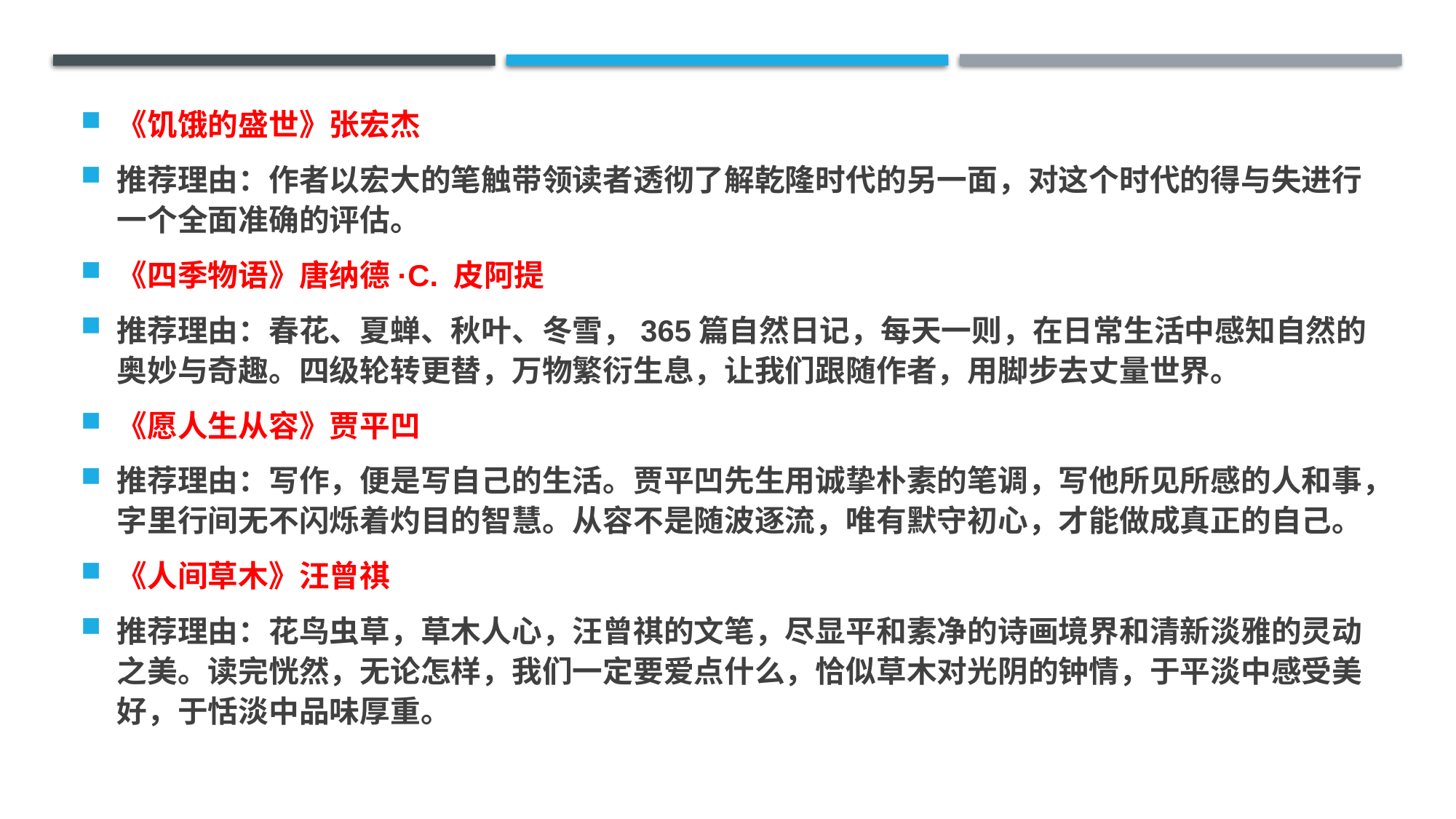

#
《饥饿的盛世》张宏杰
推荐理由：作者以宏大的笔触带领读者透彻了解乾隆时代的另一面，对这个时代的得与失进行一个全面准确的评估。
《四季物语》唐纳德·C. 皮阿提
推荐理由：春花、夏蝉、秋叶、冬雪，365篇自然日记，每天一则，在日常生活中感知自然的奥妙与奇趣。四级轮转更替，万物繁衍生息，让我们跟随作者，用脚步去丈量世界。
《愿人生从容》贾平凹
推荐理由：写作，便是写自己的生活。贾平凹先生用诚挚朴素的笔调，写他所见所感的人和事，字里行间无不闪烁着灼目的智慧。从容不是随波逐流，唯有默守初心，才能做成真正的自己。
《人间草木》汪曾祺
推荐理由：花鸟虫草，草木人心，汪曾祺的文笔，尽显平和素净的诗画境界和清新淡雅的灵动之美。读完恍然，无论怎样，我们一定要爱点什么，恰似草木对光阴的钟情，于平淡中感受美好，于恬淡中品味厚重。